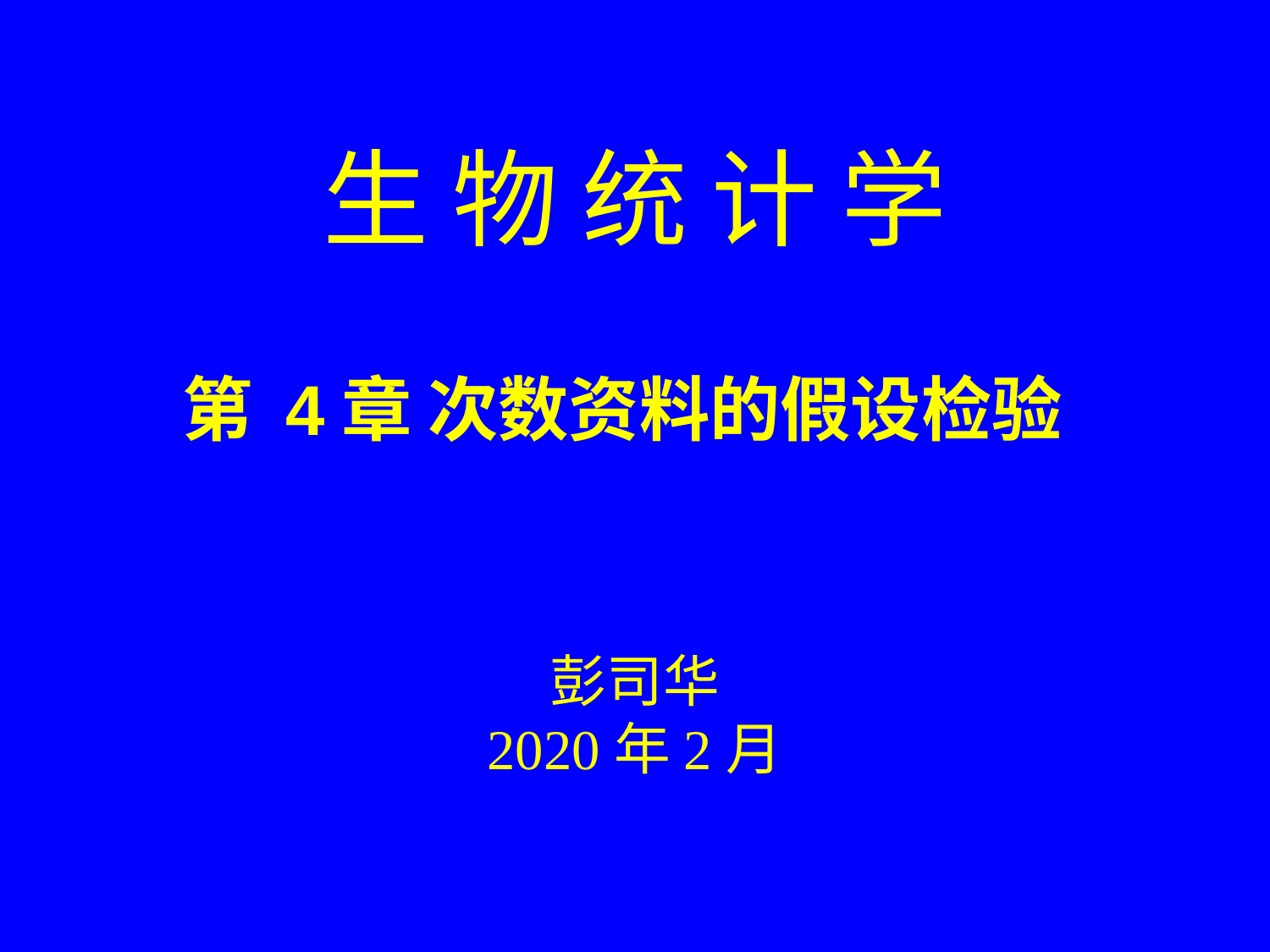

生 物 统 计 学
# 第 4章 次数资料的假设检验

彭司华
2020年2月